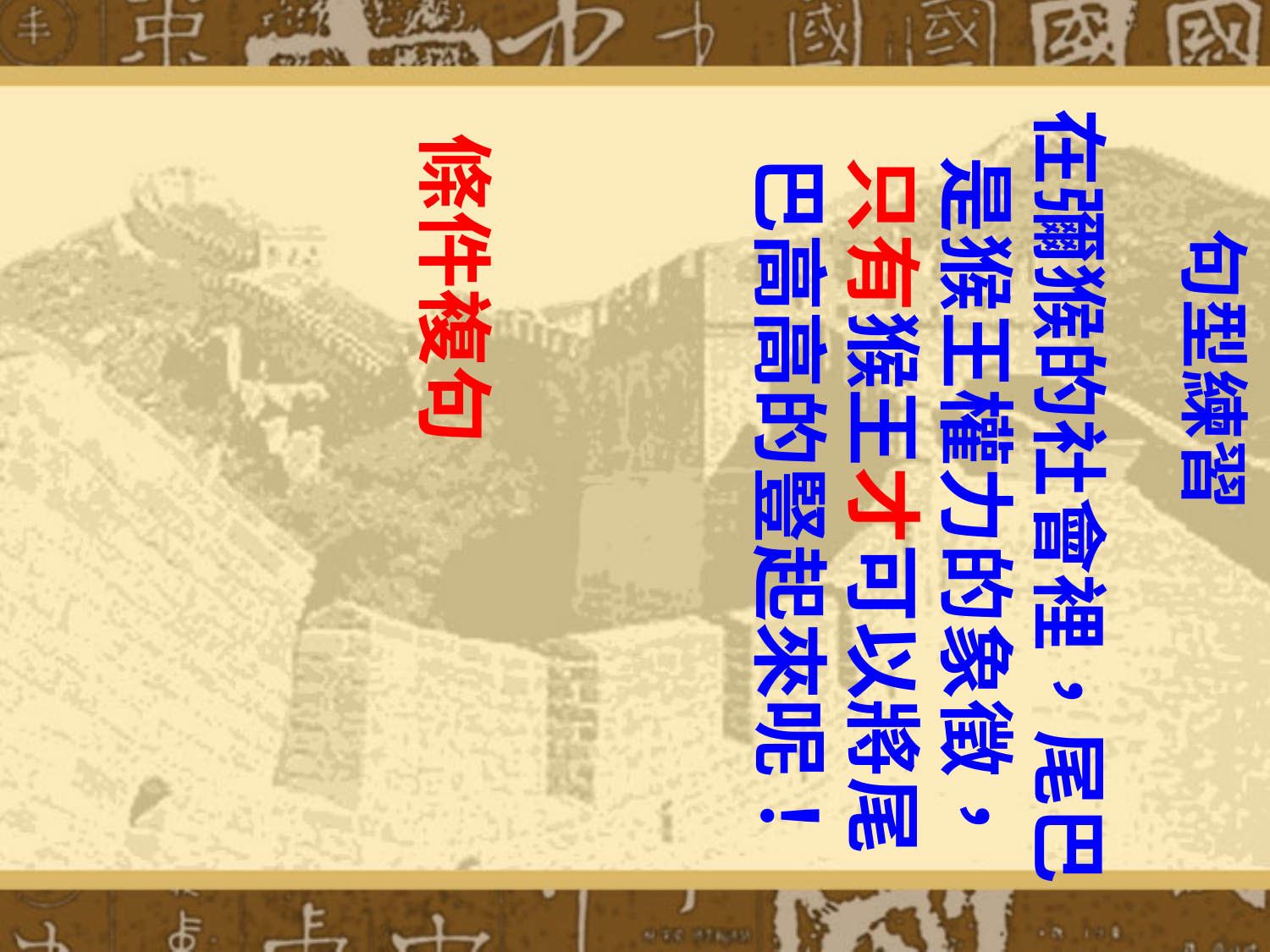

在彌猴的社會裡，尾巴是猴王權力的象徵，只有猴王才可以將尾巴高高的豎起來呢！
條件複句
句型練習